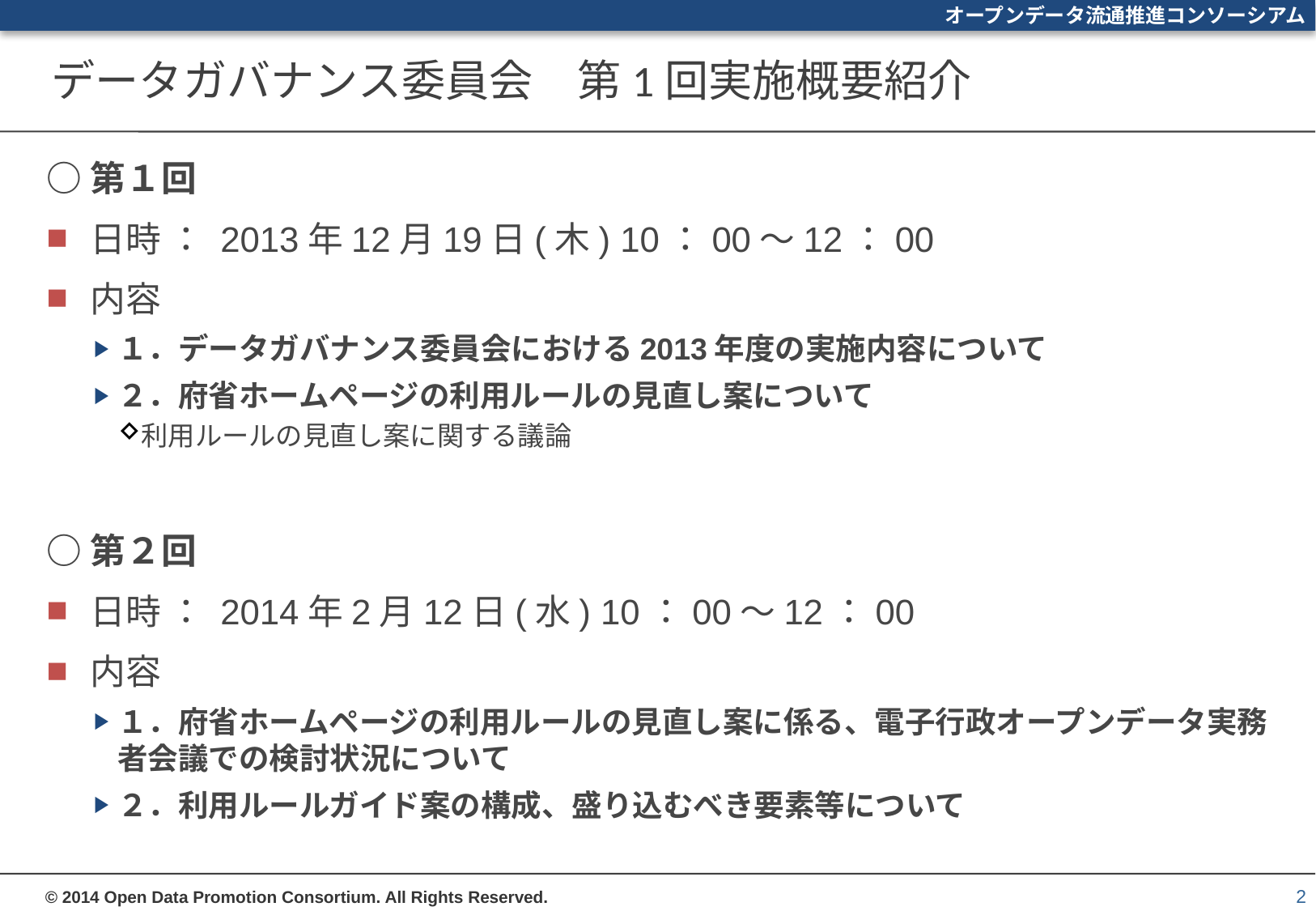

# データガバナンス委員会　第1回実施概要紹介
○第１回
日時 ： 2013年12月19日(木) 10：00～12：00
内容
１．データガバナンス委員会における2013年度の実施内容について
２．府省ホームページの利用ルールの見直し案について
利用ルールの見直し案に関する議論

○第２回
日時 ： 2014年2月12日(水) 10：00～12：00
内容
１．府省ホームページの利用ルールの見直し案に係る、電子行政オープンデータ実務者会議での検討状況について
２．利用ルールガイド案の構成、盛り込むべき要素等について

2